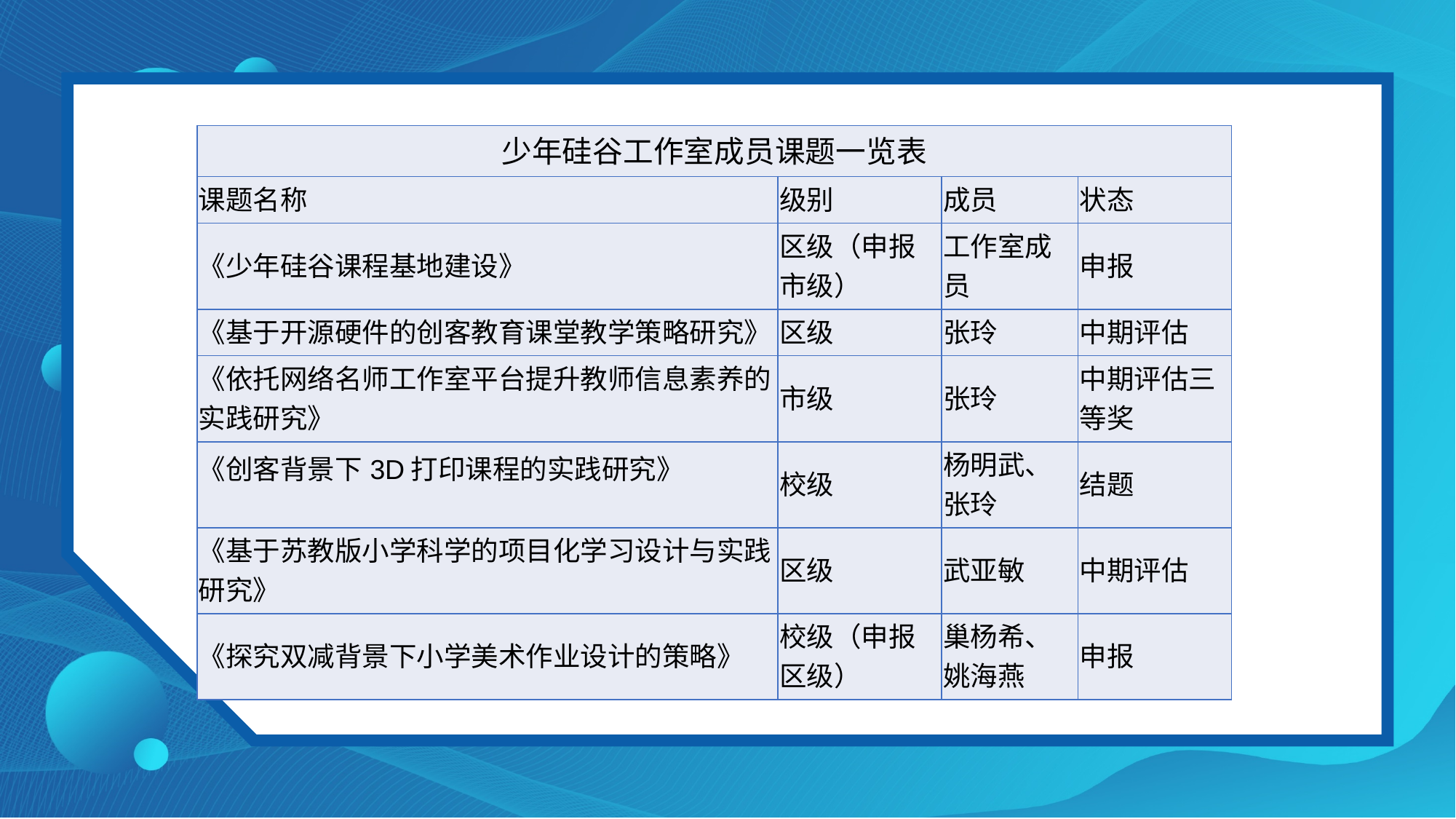

| 少年硅谷工作室成员课题一览表 |  |  |  |
| --- | --- | --- | --- |
| 课题名称 | 级别 | 成员 | 状态 |
| 《少年硅谷课程基地建设》 | 区级（申报市级） | 工作室成员 | 申报 |
| 《基于开源硬件的创客教育课堂教学策略研究》 | 区级 | 张玲 | 中期评估 |
| 《依托网络名师工作室平台提升教师信息素养的实践研究》 | 市级 | 张玲 | 中期评估三等奖 |
| 《创客背景下3D打印课程的实践研究》 | 校级 | 杨明武、张玲 | 结题 |
| 《基于苏教版小学科学的项目化学习设计与实践研究》 | 区级 | 武亚敏 | 中期评估 |
| 《探究双减背景下小学美术作业设计的策略》 | 校级（申报区级） | 巢杨希、姚海燕 | 申报 |